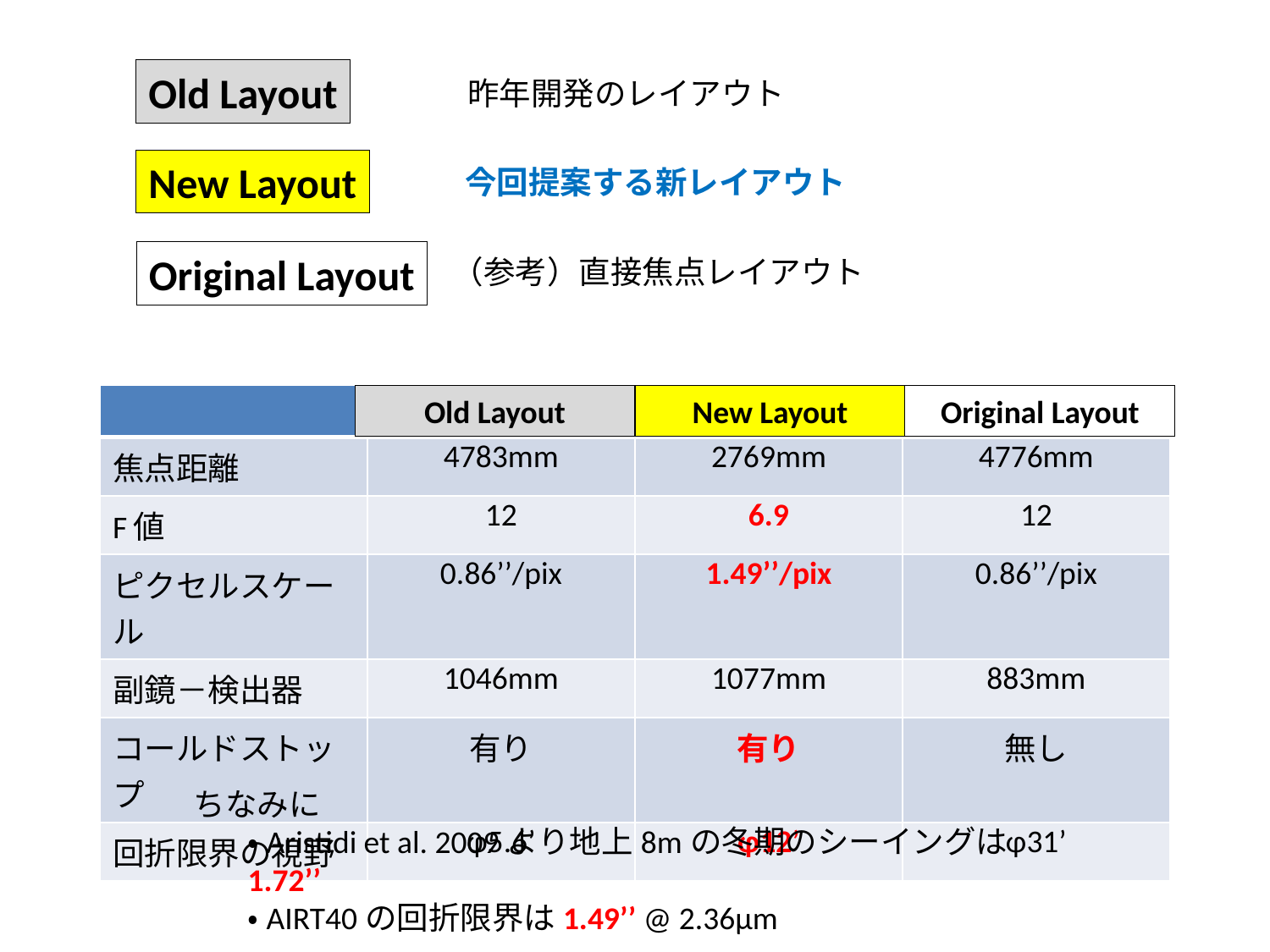

Old Layout
昨年開発のレイアウト
New Layout
今回提案する新レイアウト
Original Layout
（参考）直接焦点レイアウト
|  | Old Layout | New Layout | Original Layout |
| --- | --- | --- | --- |
| 焦点距離 | 4783mm | 2769mm | 4776mm |
| F値 | 12 | 6.9 | 12 |
| ピクセルスケール | 0.86’’/pix | 1.49’’/pix | 0.86’’/pix |
| 副鏡－検出器 | 1046mm | 1077mm | 883mm |
| コールドストップ | 有り | 有り | 無し |
| 回折限界の視野 | φ5.6’ | φ12’ | φ31’ |
Old Layout
New Layout
Original Layout
ちなみに
・Aristidi et al. 2009より地上8mの冬期のシーイングは1.72’’
・AIRT40の回折限界は1.49’’ @ 2.36μm